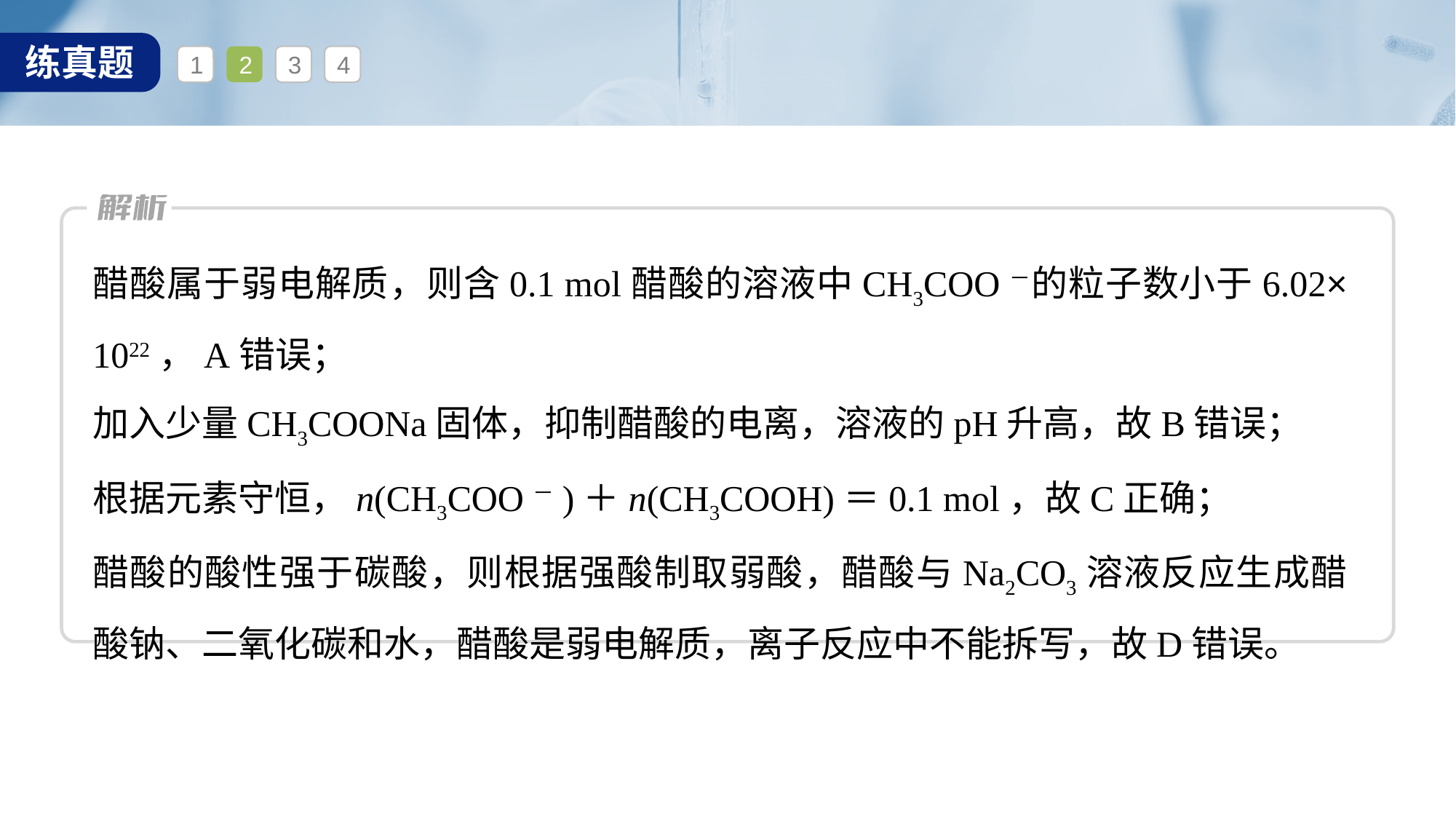

1
2
3
4

醋酸属于弱电解质，则含0.1 mol醋酸的溶液中CH3COO－的粒子数小于6.02× 1022，A错误；
加入少量CH3COONa固体，抑制醋酸的电离，溶液的pH升高，故B错误；
根据元素守恒，n(CH3COO－)＋n(CH3COOH)＝0.1 mol，故C正确；
醋酸的酸性强于碳酸，则根据强酸制取弱酸，醋酸与Na2CO3溶液反应生成醋酸钠、二氧化碳和水，醋酸是弱电解质，离子反应中不能拆写，故D错误。